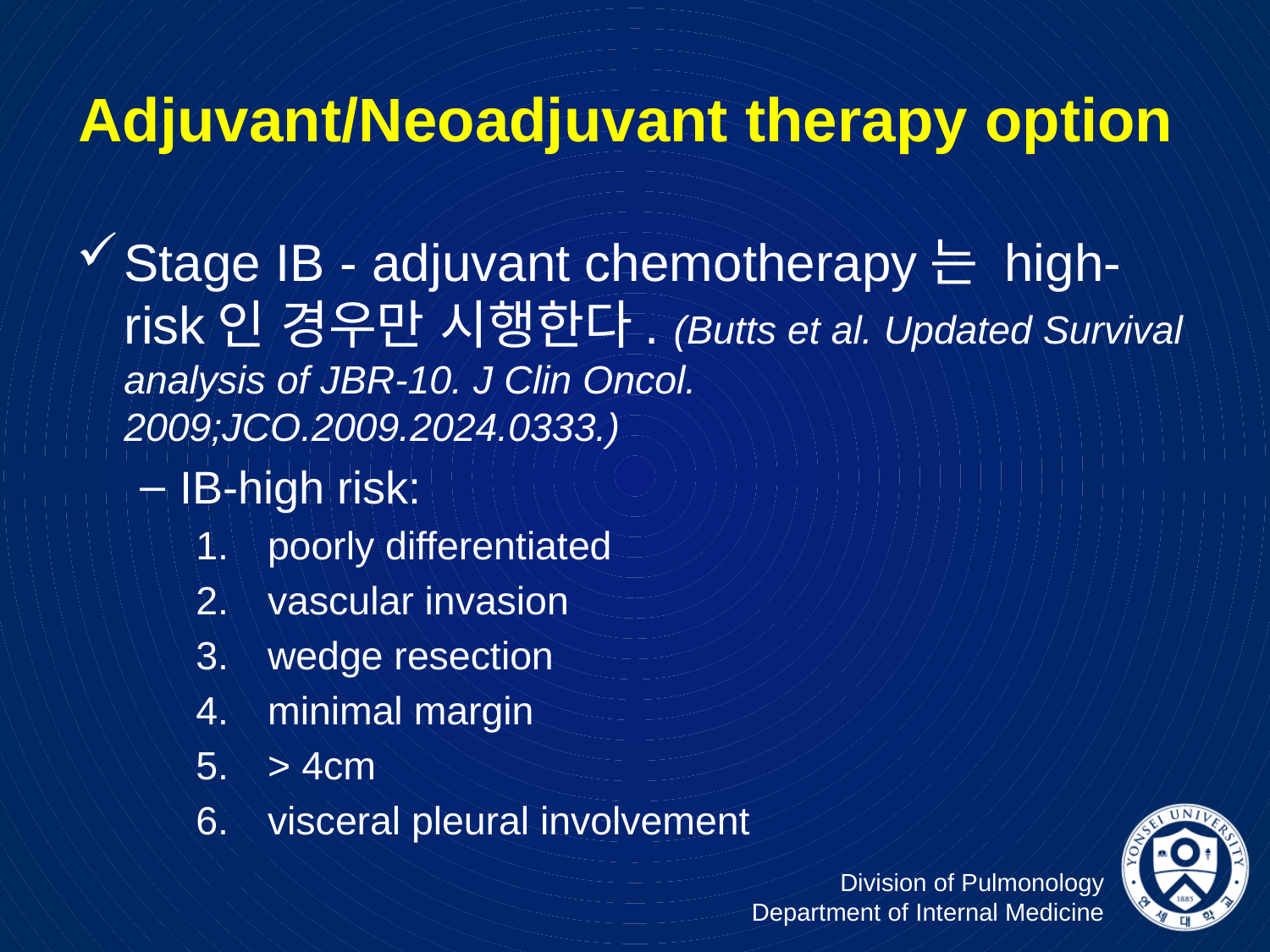

# Adjuvant/Neoadjuvant therapy option
Stage IB - adjuvant chemotherapy는 high-risk인 경우만 시행한다. (Butts et al. Updated Survival analysis of JBR-10. J Clin Oncol. 2009;JCO.2009.2024.0333.)
IB-high risk:
poorly differentiated
vascular invasion
wedge resection
minimal margin
> 4cm
visceral pleural involvement